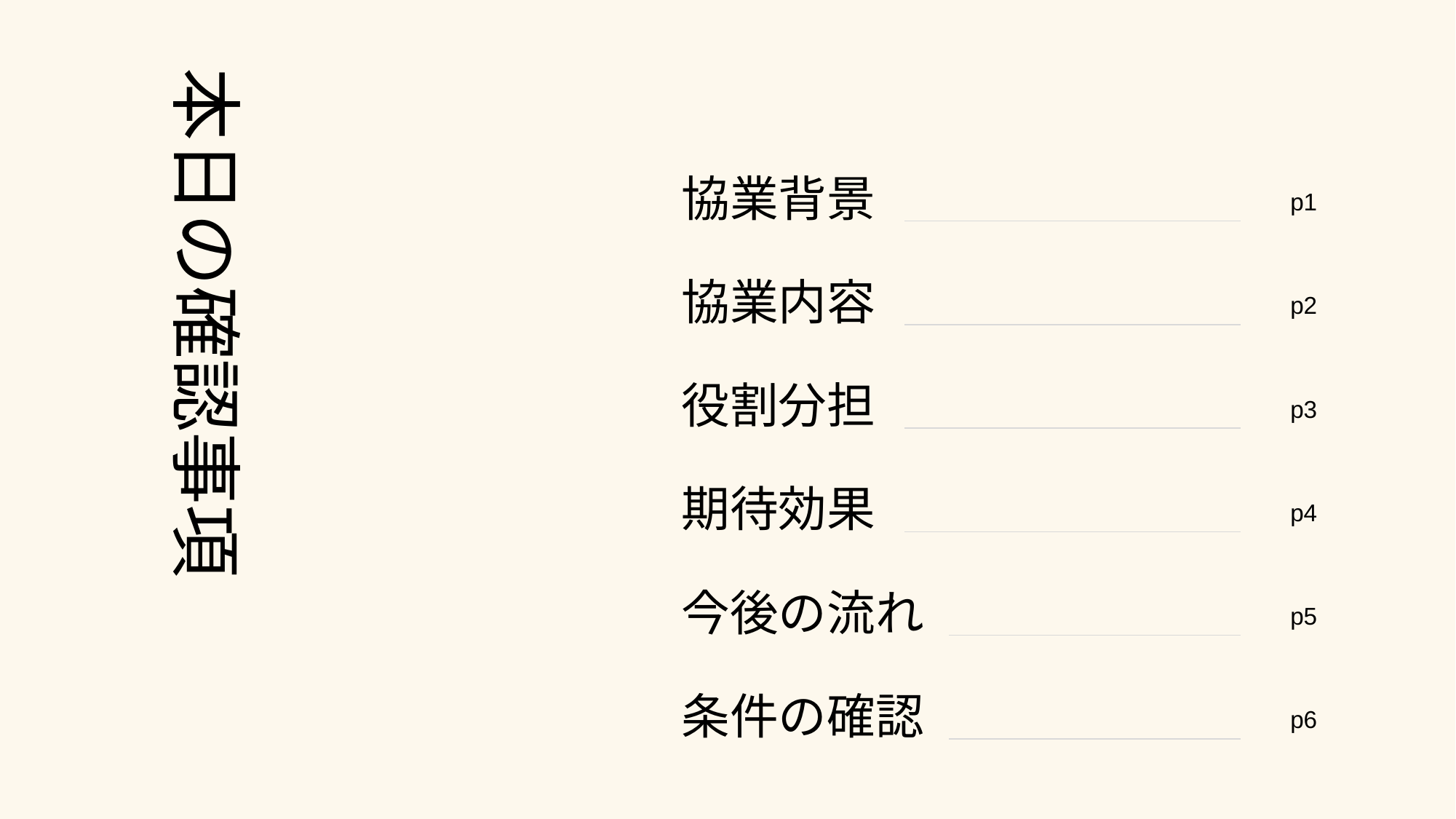

本日の確認事項
p1
協業背景
p2
協業内容
p3
役割分担
p4
期待効果
p5
今後の流れ
p6
条件の確認